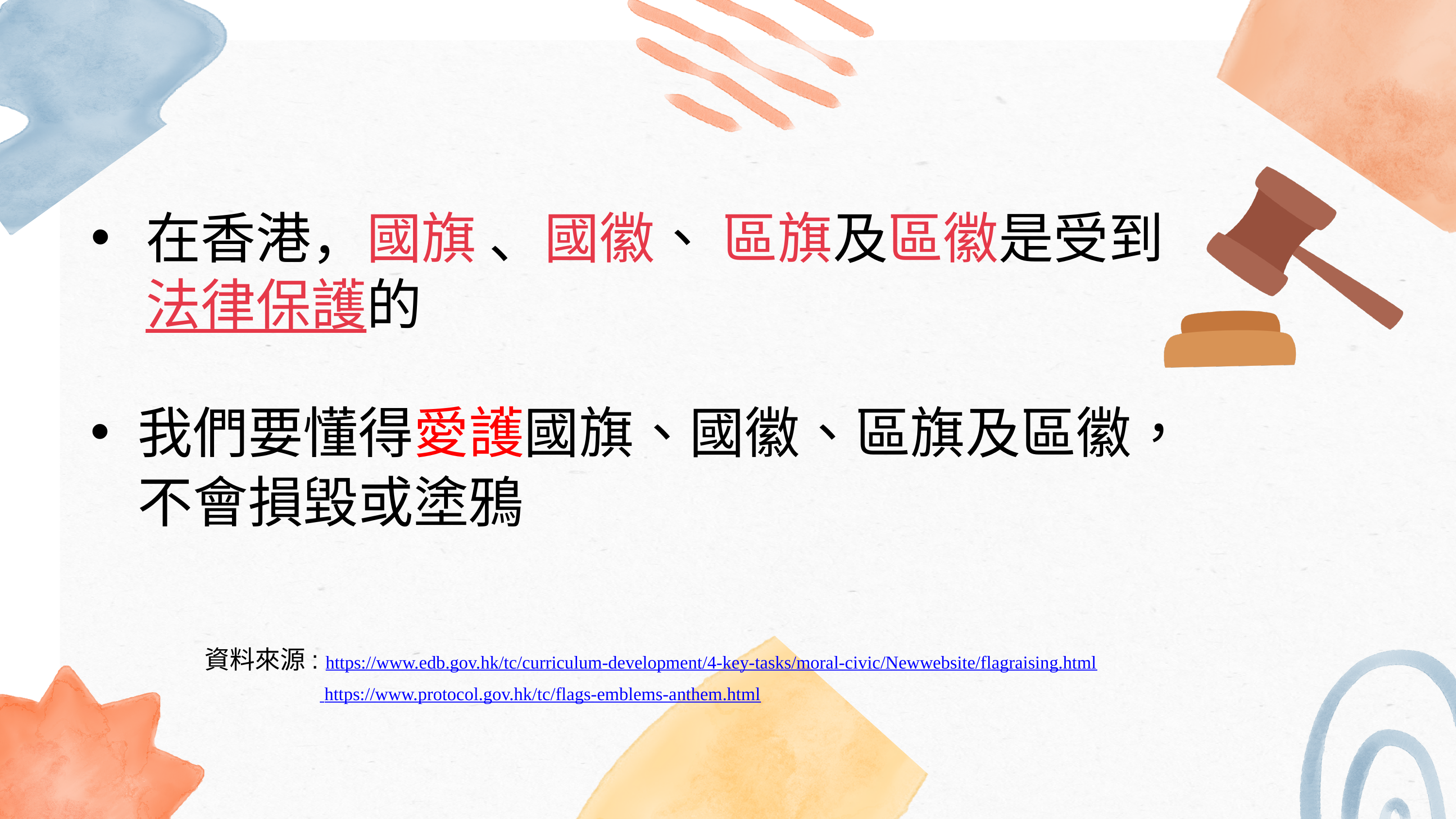

在香港，國旗 、國徽、 區旗及區徽是受到法律保護的
我們要懂得愛護國旗、國徽、區旗及區徽，不會損毀或塗鴉

資料來源: https://www.edb.gov.hk/tc/curriculum-development/4-key-tasks/moral-civic/Newwebsite/flagraising.html
                          https://www.protocol.gov.hk/tc/flags-emblems-anthem.html